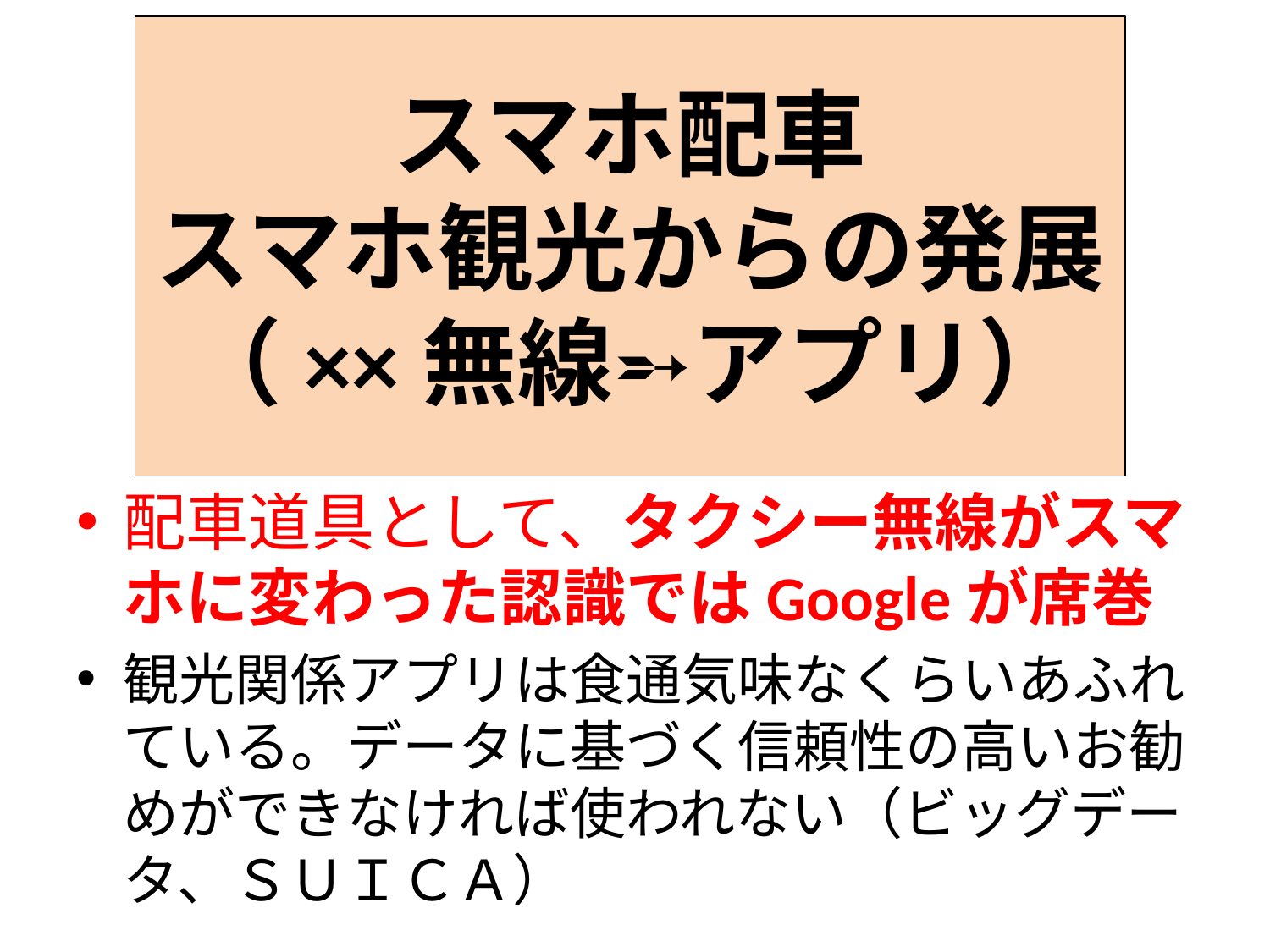

# スマホ配車 スマホ観光からの発展 （××無線➵アプリ）
配車道具として、タクシー無線がスマホに変わった認識ではGoogleが席巻
観光関係アプリは食通気味なくらいあふれている。データに基づく信頼性の高いお勧めができなければ使われない（ビッグデータ、ＳＵＩＣＡ）